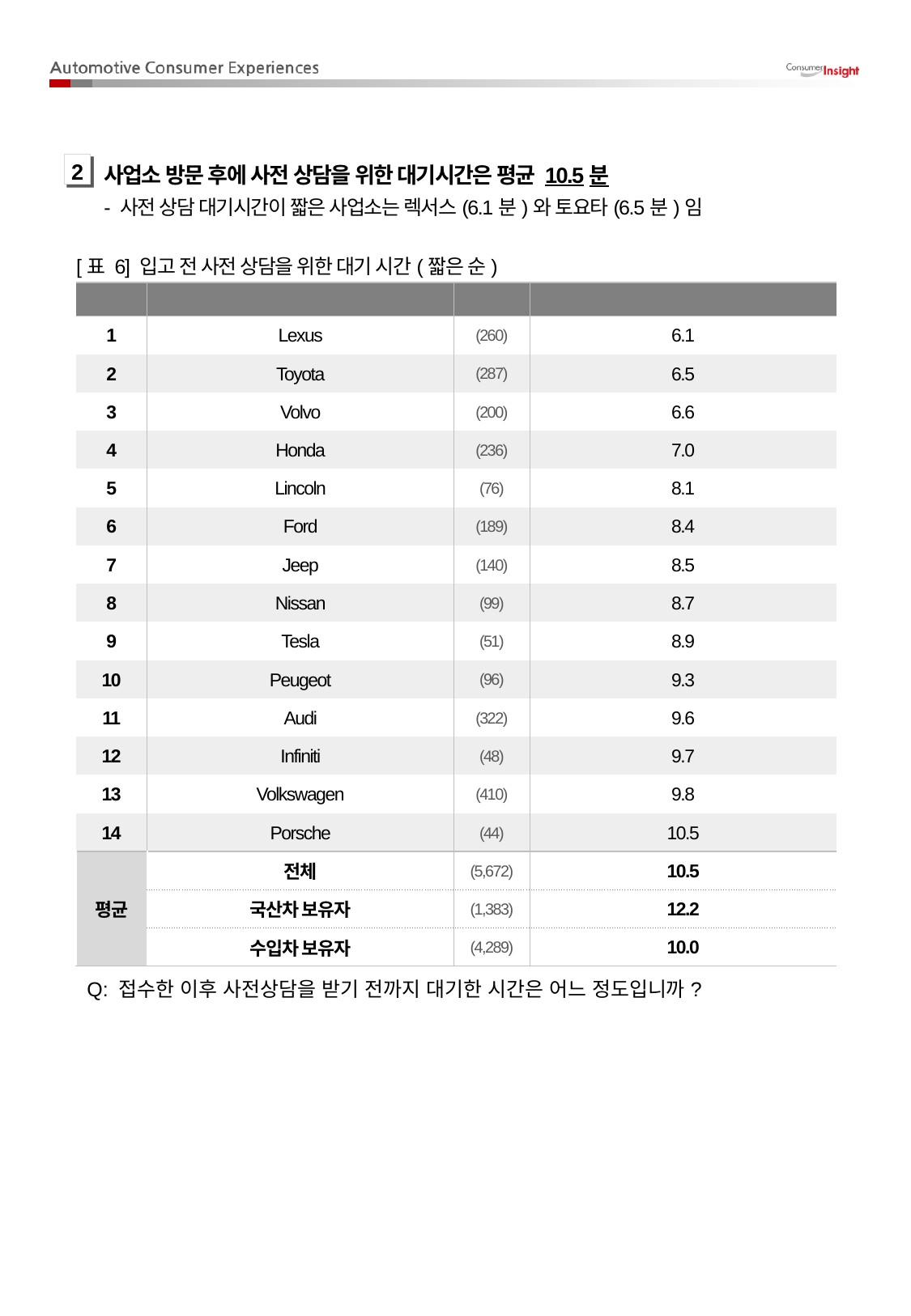

사업소 방문 후에 사전 상담을 위한 대기시간은 평균 10.5분
- 사전 상담 대기시간이 짧은 사업소는 렉서스(6.1분)와 토요타(6.5분)임
2
[표 6] 입고 전 사전 상담을 위한 대기 시간(짧은 순)
| Rank | Brand | (N) | 대기 시간(분) |
| --- | --- | --- | --- |
| 1 | Lexus | (260) | 6.1 |
| 2 | Toyota | (287) | 6.5 |
| 3 | Volvo | (200) | 6.6 |
| 4 | Honda | (236) | 7.0 |
| 5 | Lincoln | (76) | 8.1 |
| 6 | Ford | (189) | 8.4 |
| 7 | Jeep | (140) | 8.5 |
| 8 | Nissan | (99) | 8.7 |
| 9 | Tesla | (51) | 8.9 |
| 10 | Peugeot | (96) | 9.3 |
| 11 | Audi | (322) | 9.6 |
| 12 | Infiniti | (48) | 9.7 |
| 13 | Volkswagen | (410) | 9.8 |
| 14 | Porsche | (44) | 10.5 |
| 평균 | 전체 | (5,672) | 10.5 |
|  | 국산차 보유자 | (1,383) | 12.2 |
|  | 수입차 보유자 | (4,289) | 10.0 |
Q: 접수한 이후 사전상담을 받기 전까지 대기한 시간은 어느 정도입니까?